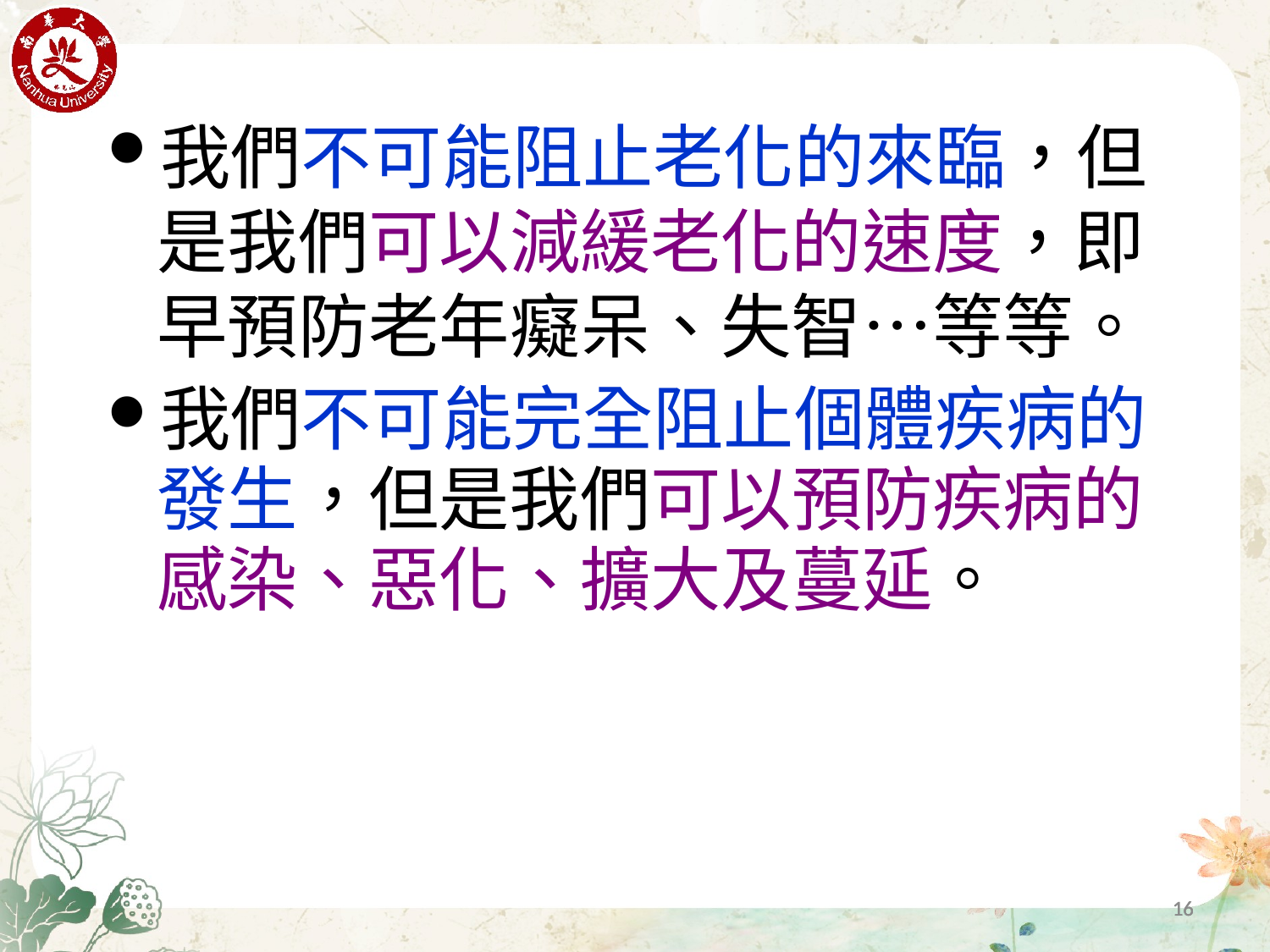

我們不可能阻止老化的來臨，但是我們可以減緩老化的速度，即早預防老年癡呆、失智…等等。
我們不可能完全阻止個體疾病的發生，但是我們可以預防疾病的感染、惡化、擴大及蔓延。
16
16
16